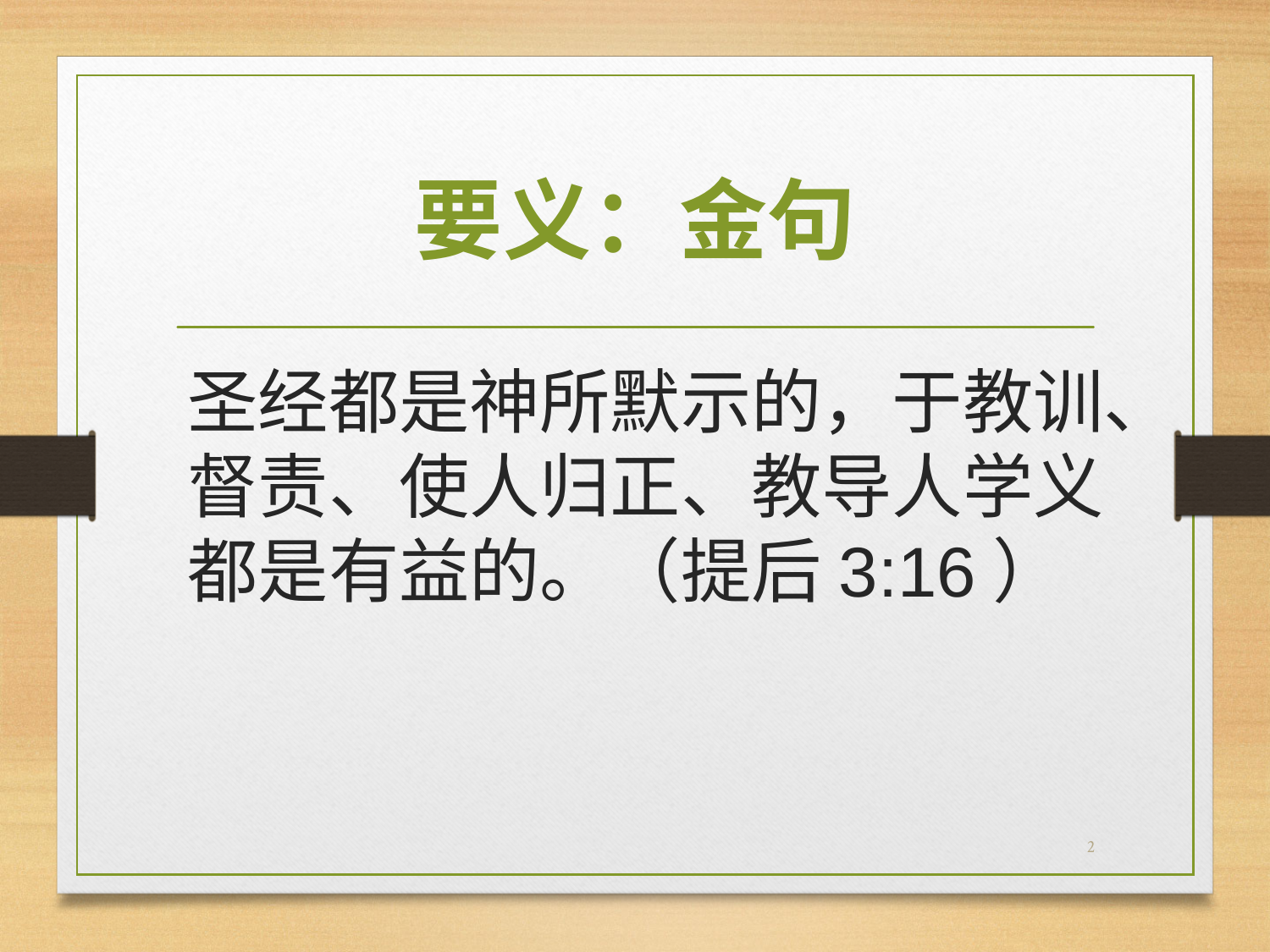

# 要义：金句
圣经都是神所默示的，于教训、督责、使人归正、教导人学义都是有益的。（提后3:16）
2